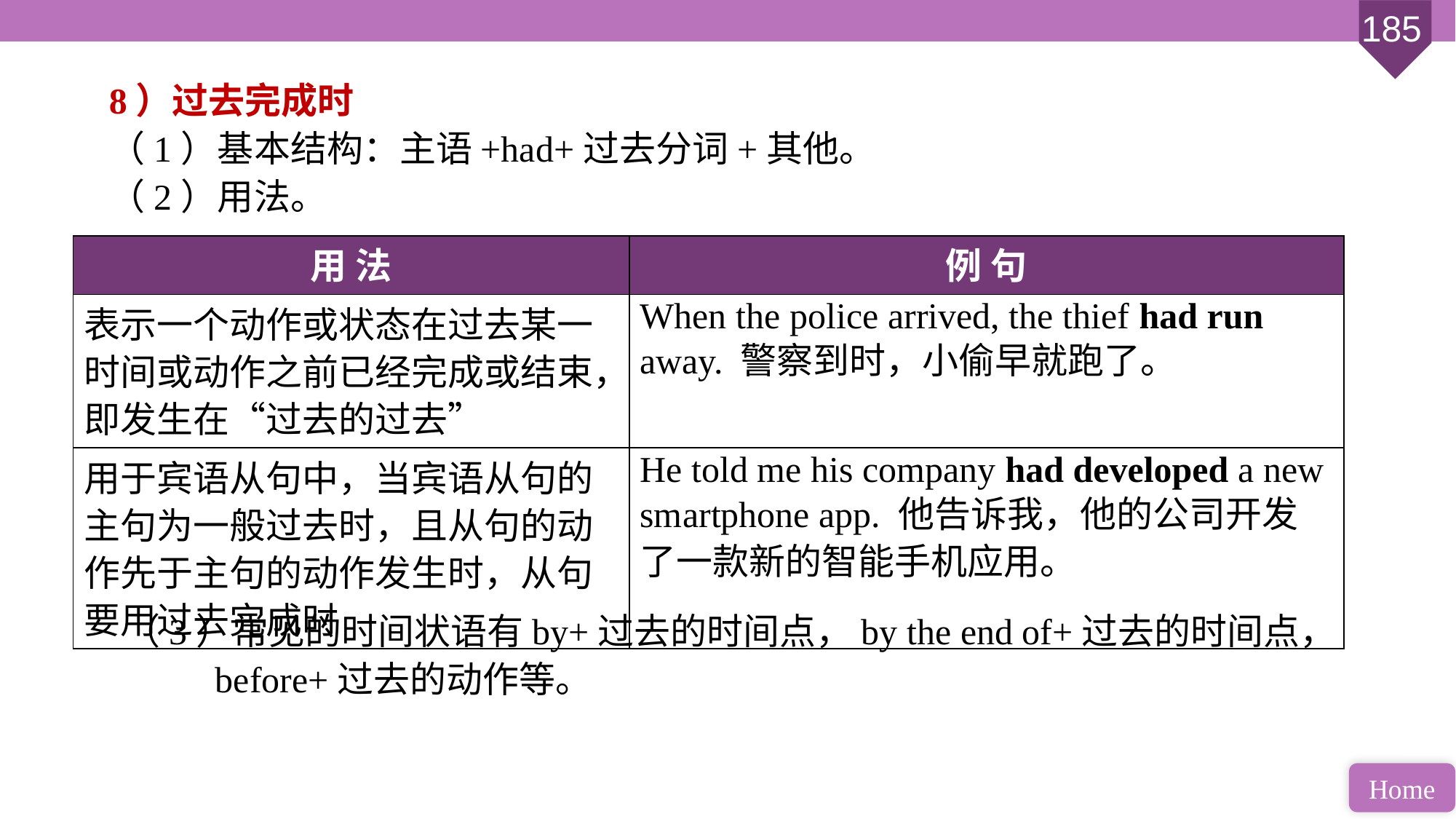

8）过去完成时
（1）基本结构：主语+had+过去分词+其他。
（2）用法。
| 用 法 | 例 句 |
| --- | --- |
| 表示一个动作或状态在过去某一时间或动作之前已经完成或结束，即发生在“过去的过去” | When the police arrived, the thief had run away. 警察到时，小偷早就跑了。 |
| 用于宾语从句中，当宾语从句的主句为一般过去时，且从句的动作先于主句的动作发生时，从句要用过去完成时 | He told me his company had developed a new smartphone app. 他告诉我，他的公司开发了一款新的智能手机应用。 |
（3）常见的时间状语有by+过去的时间点，by the end of+过去的时间点，
          before+过去的动作等。